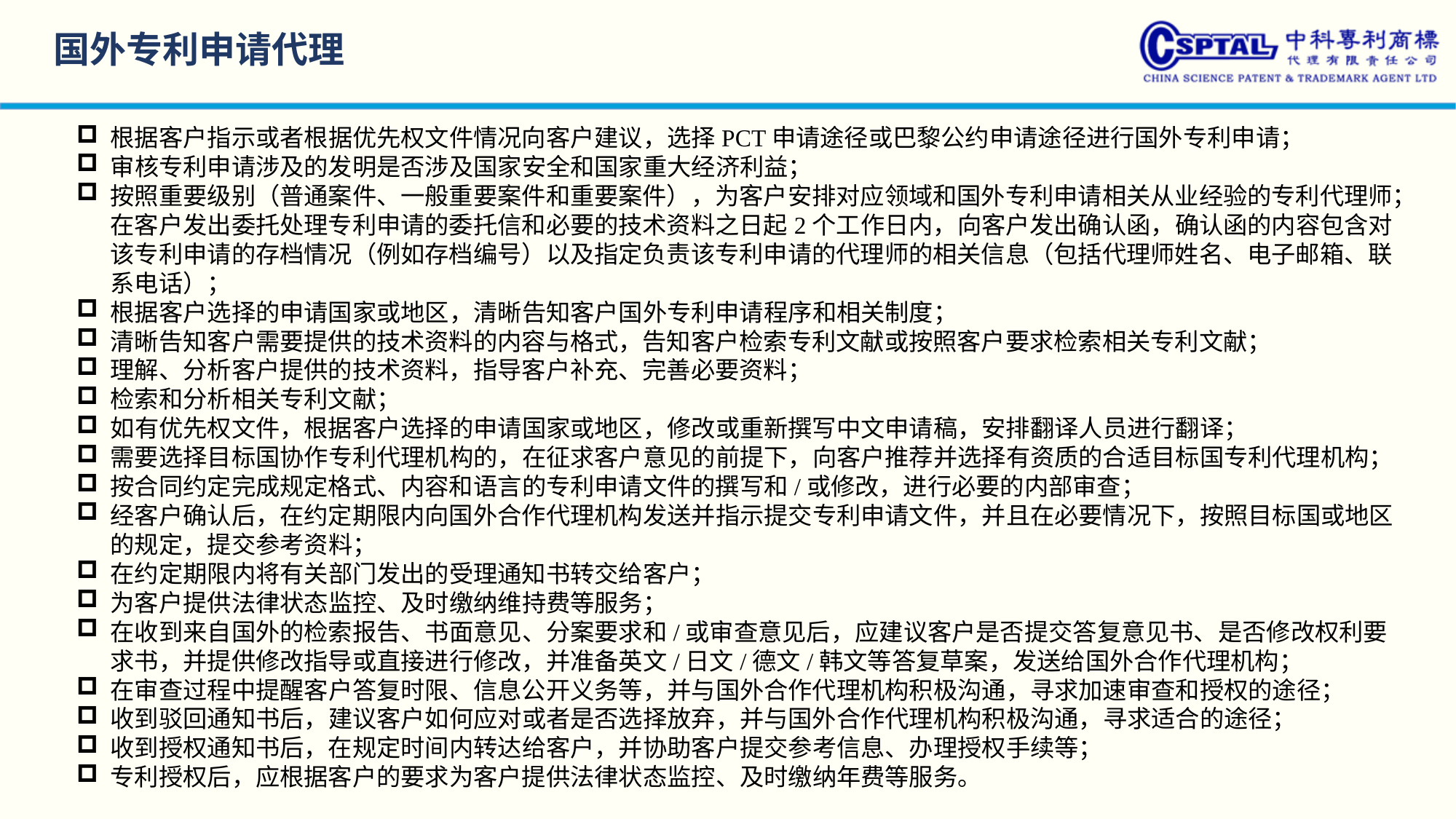

国外专利申请代理
根据客户指示或者根据优先权文件情况向客户建议，选择PCT申请途径或巴黎公约申请途径进行国外专利申请；
审核专利申请涉及的发明是否涉及国家安全和国家重大经济利益；
按照重要级别（普通案件、一般重要案件和重要案件），为客户安排对应领域和国外专利申请相关从业经验的专利代理师；在客户发出委托处理专利申请的委托信和必要的技术资料之日起2个工作日内，向客户发出确认函，确认函的内容包含对该专利申请的存档情况（例如存档编号）以及指定负责该专利申请的代理师的相关信息（包括代理师姓名、电子邮箱、联系电话）；
根据客户选择的申请国家或地区，清晰告知客户国外专利申请程序和相关制度；
清晰告知客户需要提供的技术资料的内容与格式，告知客户检索专利文献或按照客户要求检索相关专利文献；
理解、分析客户提供的技术资料，指导客户补充、完善必要资料；
检索和分析相关专利文献；
如有优先权文件，根据客户选择的申请国家或地区，修改或重新撰写中文申请稿，安排翻译人员进行翻译；
需要选择目标国协作专利代理机构的，在征求客户意见的前提下，向客户推荐并选择有资质的合适目标国专利代理机构；
按合同约定完成规定格式、内容和语言的专利申请文件的撰写和/或修改，进行必要的内部审查；
经客户确认后，在约定期限内向国外合作代理机构发送并指示提交专利申请文件，并且在必要情况下，按照目标国或地区的规定，提交参考资料；
在约定期限内将有关部门发出的受理通知书转交给客户；
为客户提供法律状态监控、及时缴纳维持费等服务；
在收到来自国外的检索报告、书面意见、分案要求和/或审查意见后，应建议客户是否提交答复意见书、是否修改权利要求书，并提供修改指导或直接进行修改，并准备英文/日文/德文/韩文等答复草案，发送给国外合作代理机构；
在审查过程中提醒客户答复时限、信息公开义务等，并与国外合作代理机构积极沟通，寻求加速审查和授权的途径；
收到驳回通知书后，建议客户如何应对或者是否选择放弃，并与国外合作代理机构积极沟通，寻求适合的途径；
收到授权通知书后，在规定时间内转达给客户，并协助客户提交参考信息、办理授权手续等；
专利授权后，应根据客户的要求为客户提供法律状态监控、及时缴纳年费等服务。